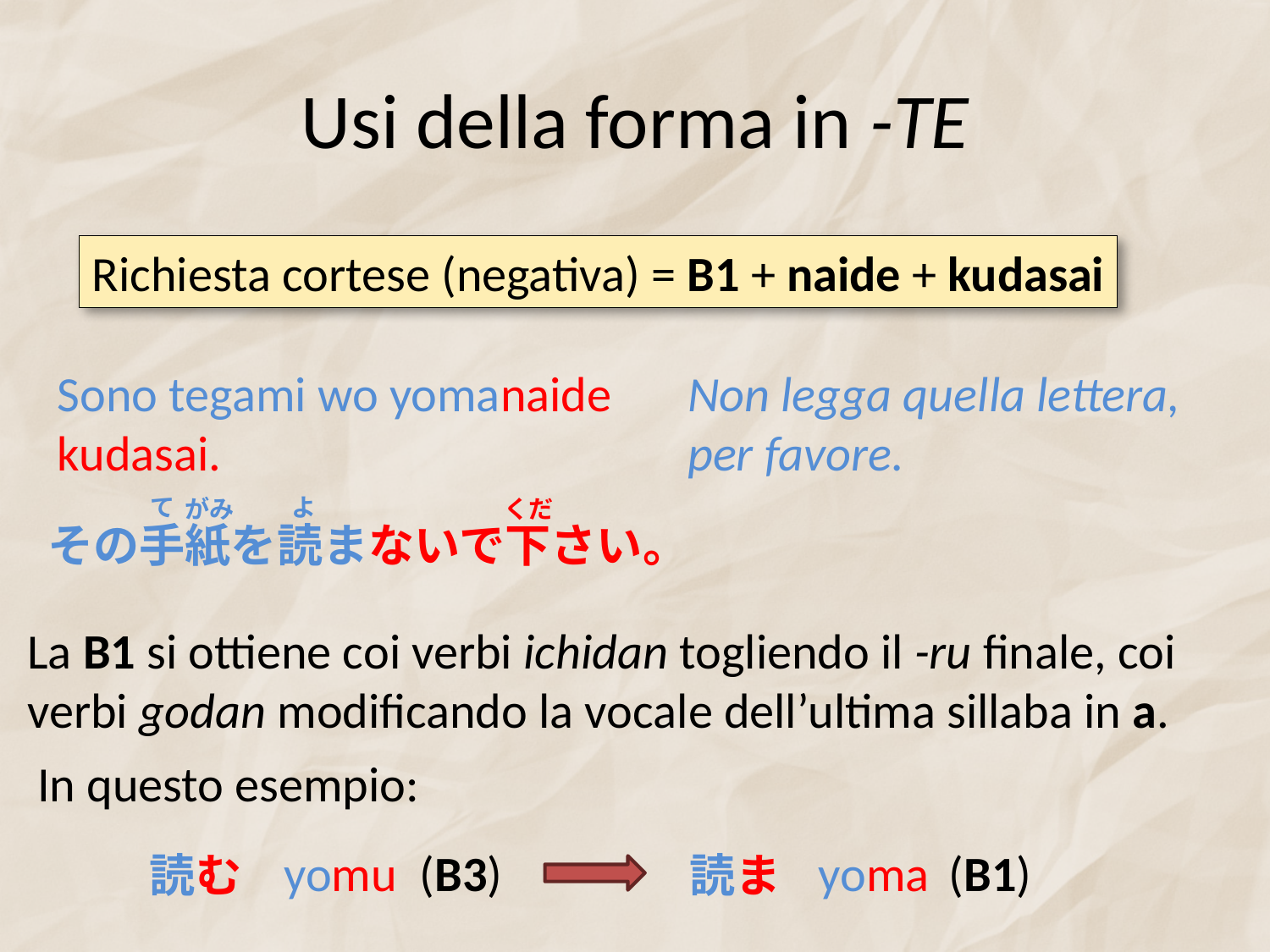

# Usi della forma in -TE
Richiesta cortese (negativa) = B1 + naide + kudasai
Non legga quella lettera, per favore.
Sono tegami wo yomanaide kudasai.
て
よ
がみ
くだ
その手紙を読まないで下さい。
La B1 si ottiene coi verbi ichidan togliendo il -ru finale, coi verbi godan modificando la vocale dell’ultima sillaba in a.
In questo esempio:
yomu
(B3)
yoma
(B1)
読む
読ま